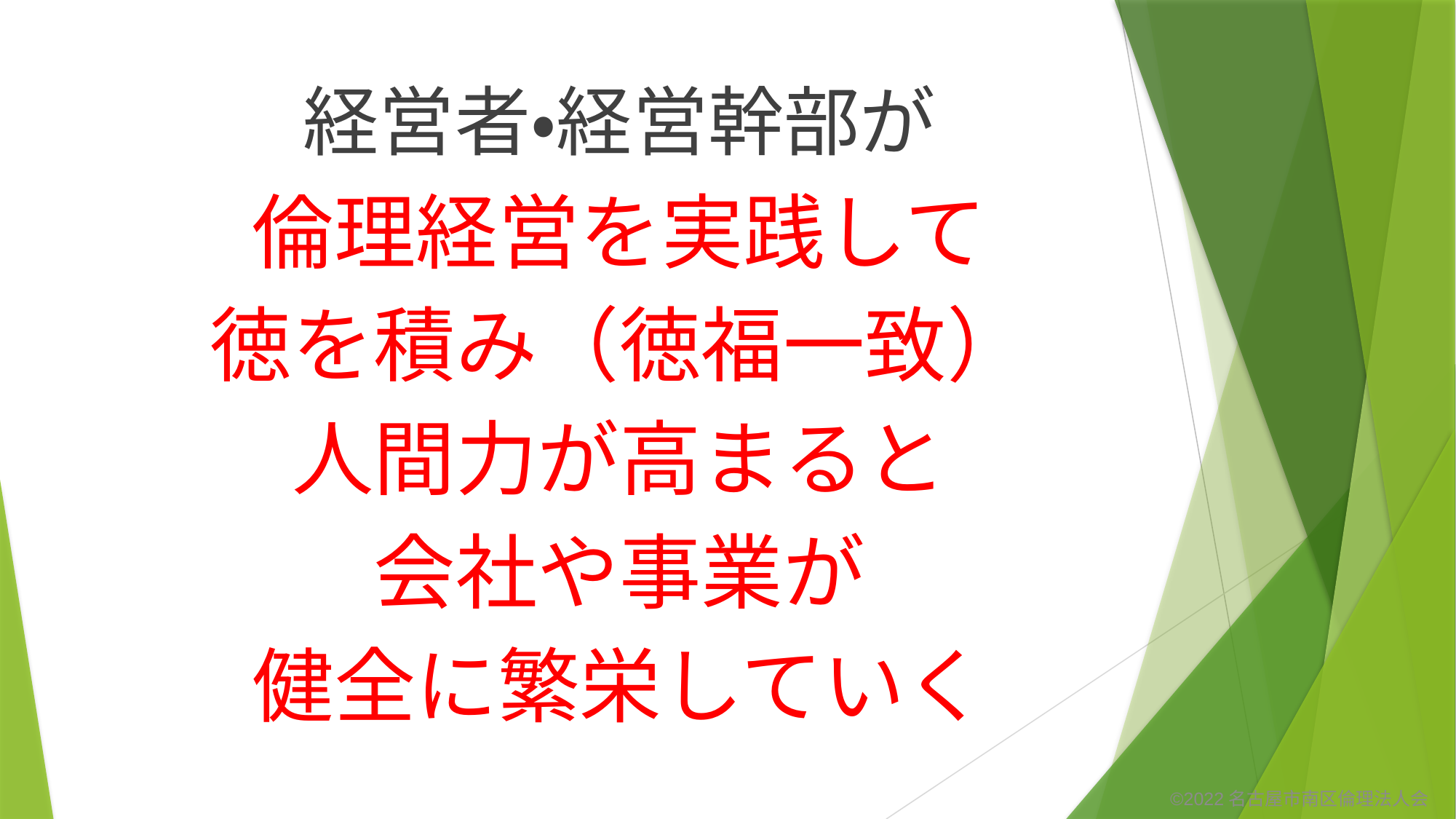

経営者・経営幹部が
倫理経営を実践して
徳を積み（徳福一致）
人間力が高まると
会社や事業が
健全に繁栄していく
©2022名古屋市南区倫理法人会